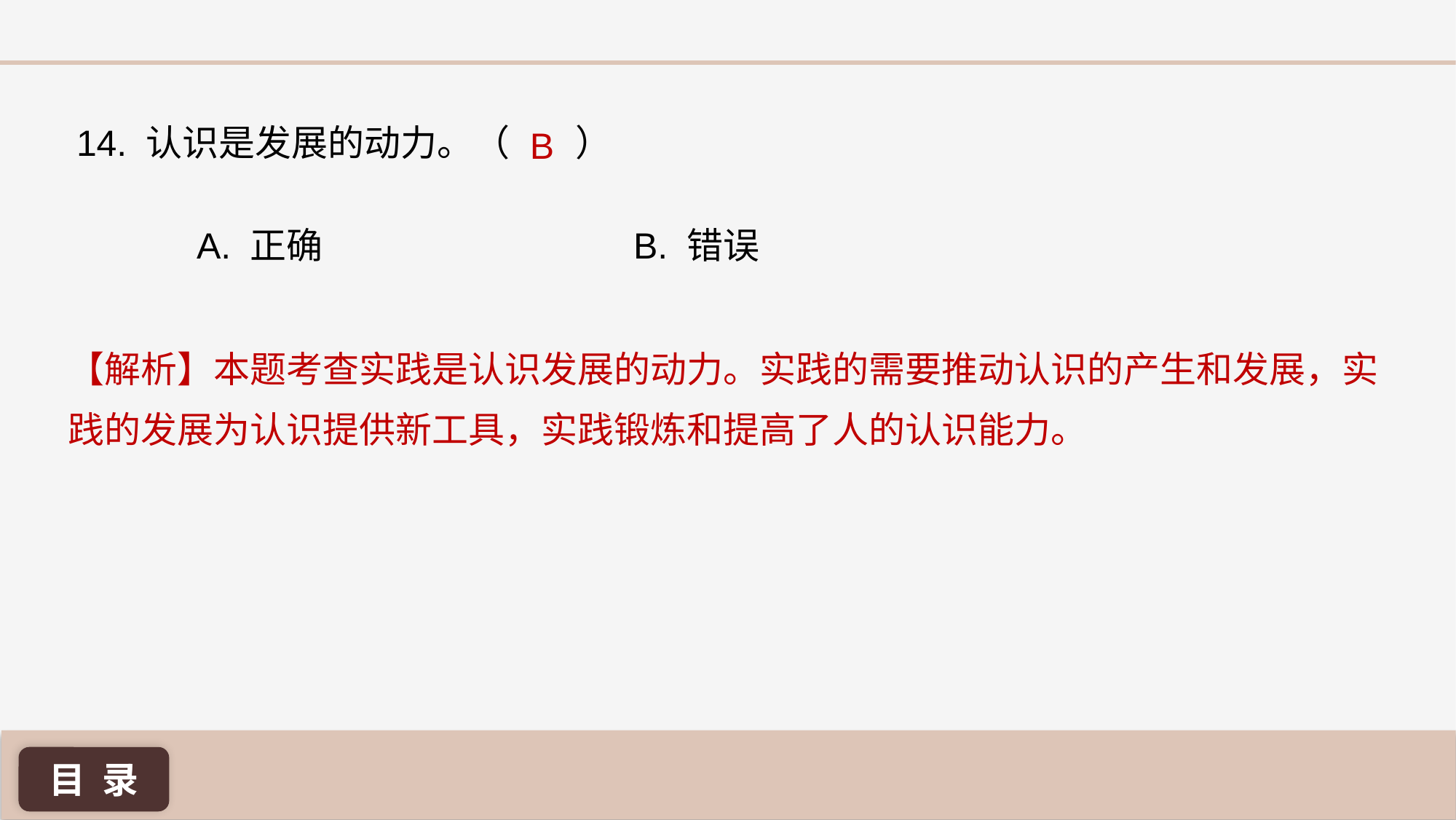

B
14. 认识是发展的动力。（        ）
A. 正确 			B. 错误
【解析】本题考查实践是认识发展的动力。实践的需要推动认识的产生和发展，实践的发展为认识提供新工具，实践锻炼和提高了人的认识能力。